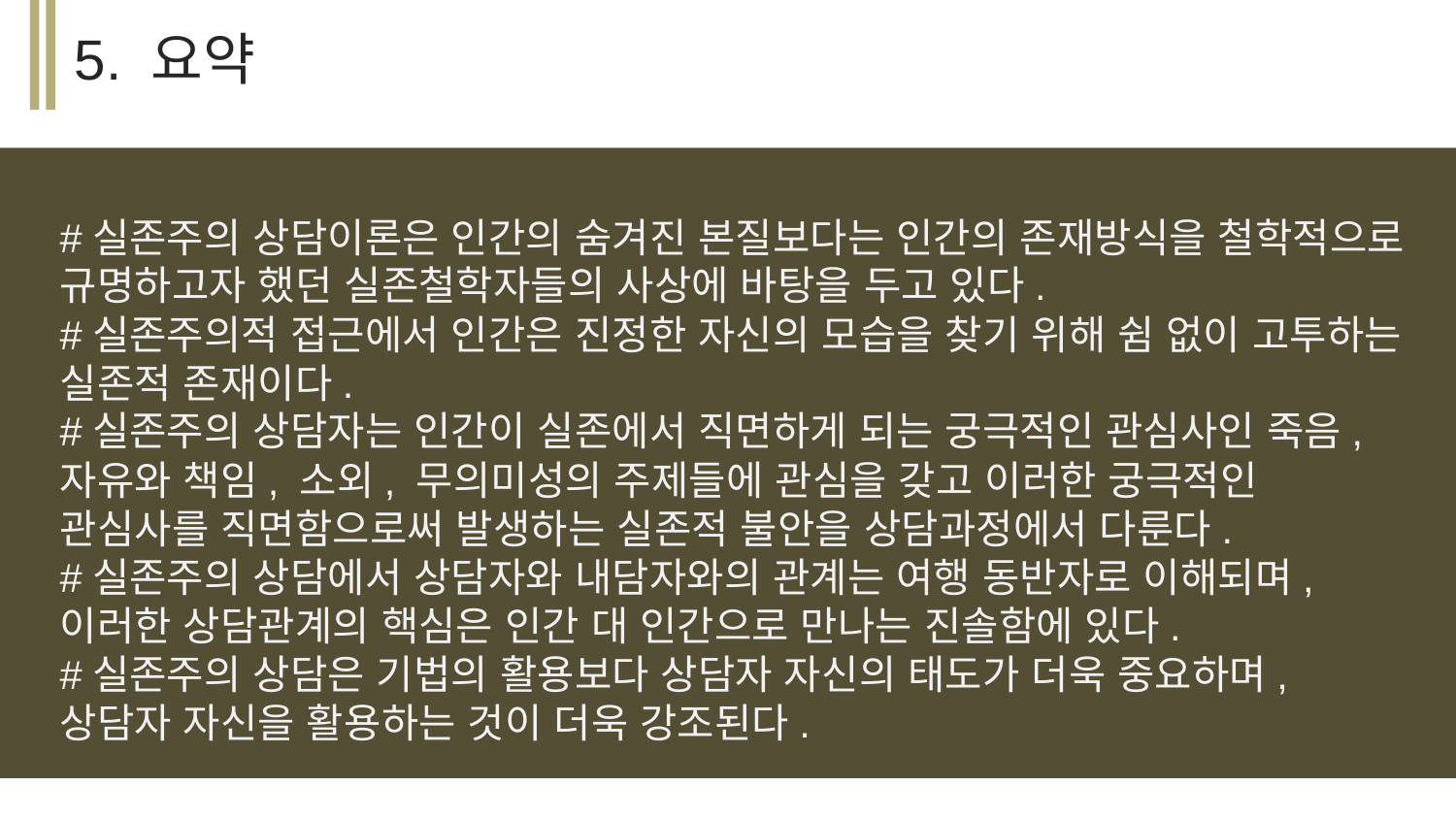

5. 요약

#실존주의 상담이론은 인간의 숨겨진 본질보다는 인간의 존재방식을 철학적으로 규명하고자 했던 실존철학자들의 사상에 바탕을 두고 있다.
#실존주의적 접근에서 인간은 진정한 자신의 모습을 찾기 위해 쉼 없이 고투하는 실존적 존재이다.
#실존주의 상담자는 인간이 실존에서 직면하게 되는 궁극적인 관심사인 죽음, 자유와 책임, 소외, 무의미성의 주제들에 관심을 갖고 이러한 궁극적인 관심사를 직면함으로써 발생하는 실존적 불안을 상담과정에서 다룬다.
#실존주의 상담에서 상담자와 내담자와의 관계는 여행 동반자로 이해되며, 이러한 상담관계의 핵심은 인간 대 인간으로 만나는 진솔함에 있다.
#실존주의 상담은 기법의 활용보다 상담자 자신의 태도가 더욱 중요하며, 상담자 자신을 활용하는 것이 더욱 강조된다.